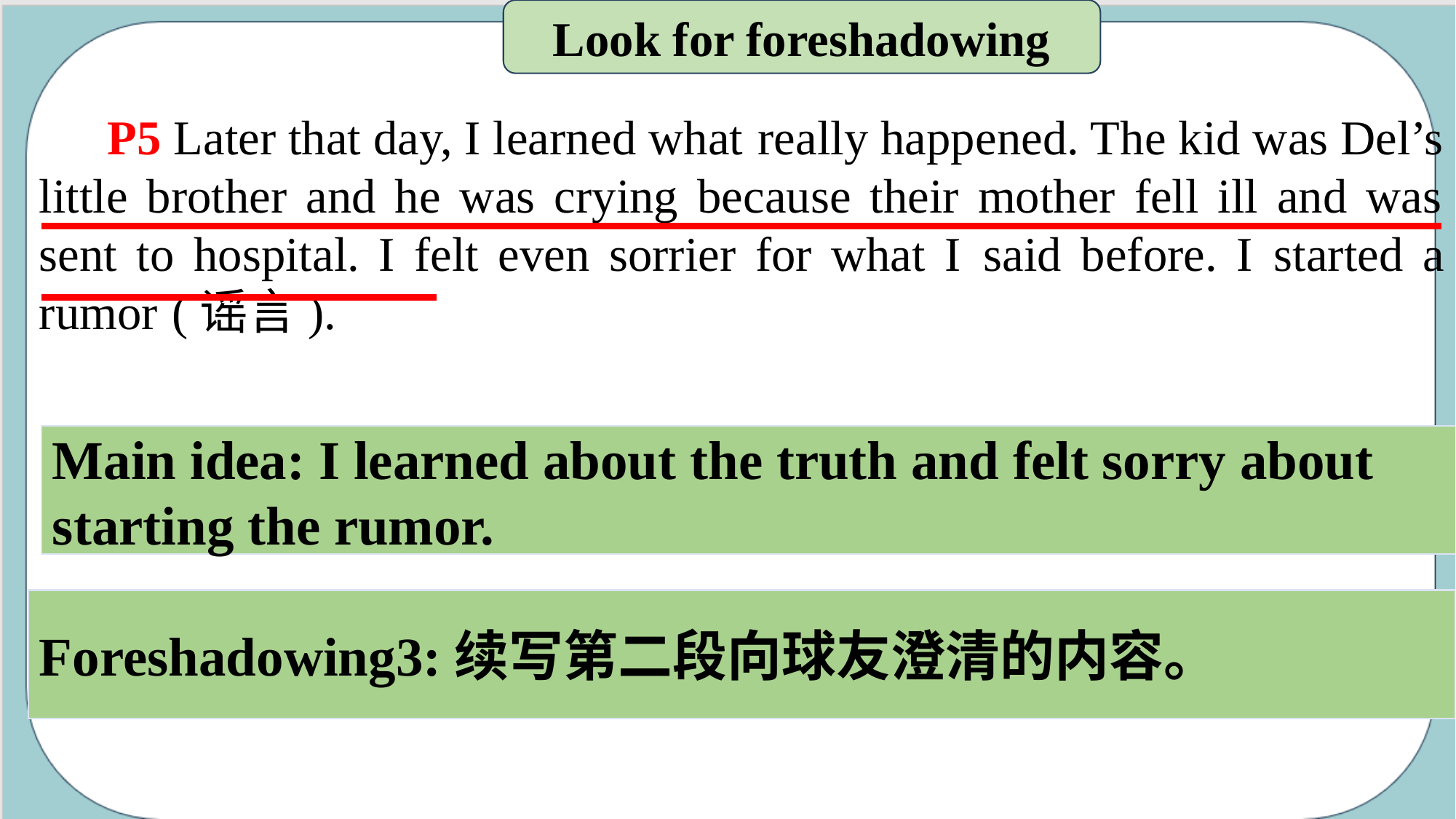

Look for foreshadowing
 P5 Later that day, I learned what really happened. The kid was Del’s little brother and he was crying because their mother fell ill and was sent to hospital. I felt even sorrier for what I said before. I started a rumor (谣言).

Main idea: I learned about the truth and felt sorry about starting the rumor.
Foreshadowing3:续写第二段向球友澄清的内容。